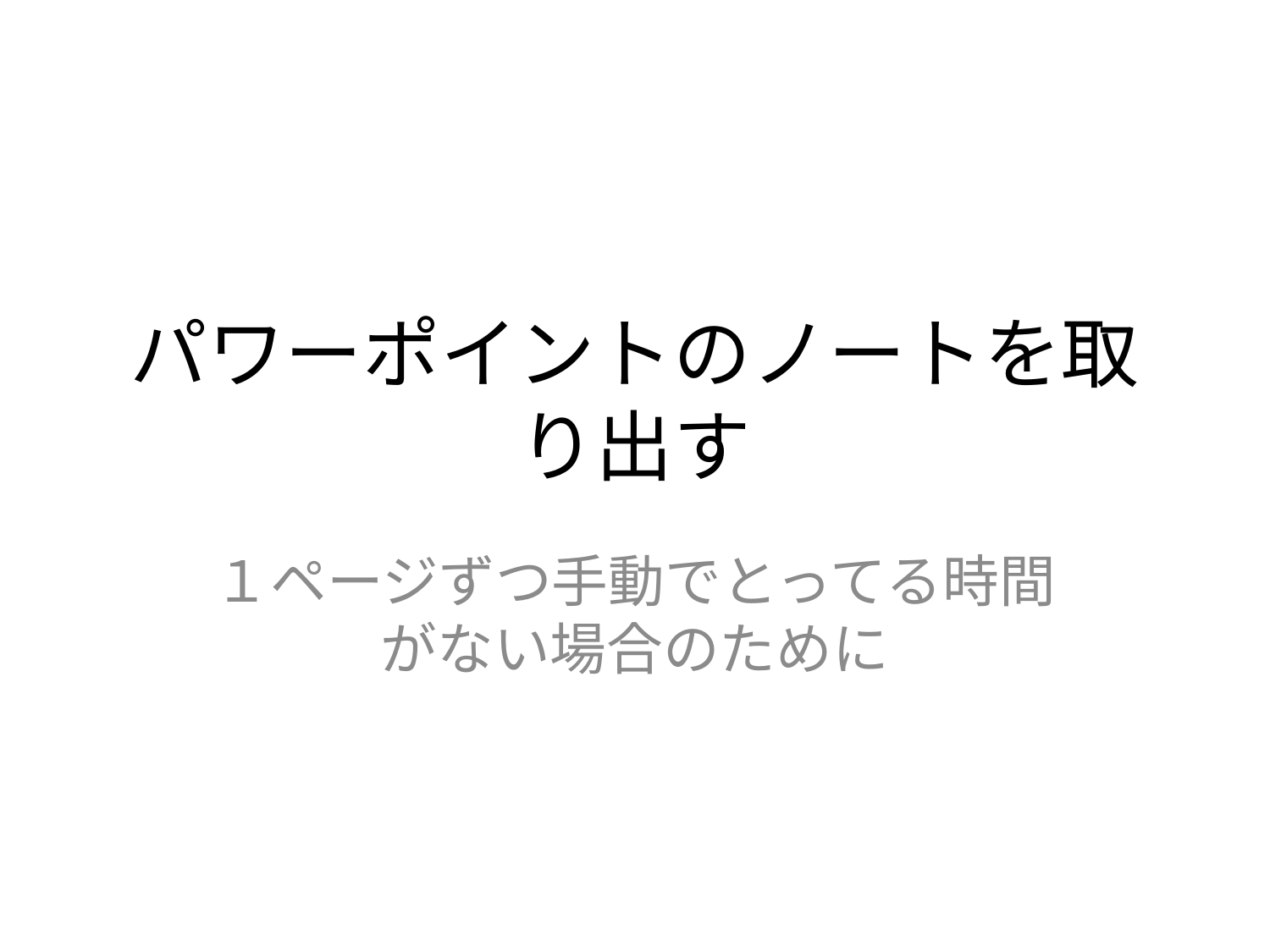

# パワーポイントのノートを取り出す
１ページずつ手動でとってる時間がない場合のために